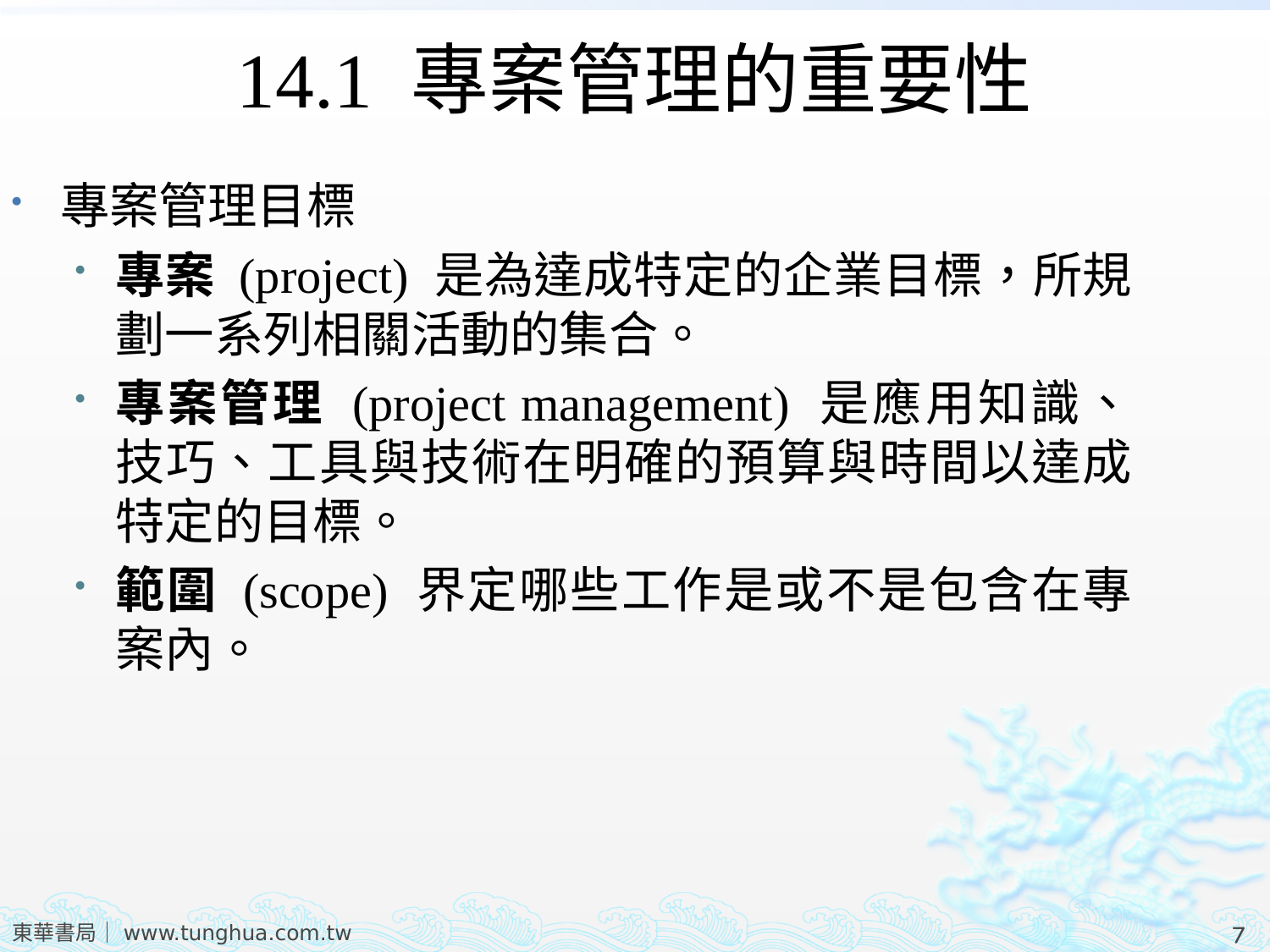

14.1 專案管理的重要性
專案管理目標
專案 (project) 是為達成特定的企業目標，所規劃一系列相關活動的集合。
專案管理 (project management) 是應用知識、技巧、工具與技術在明確的預算與時間以達成特定的目標。
範圍 (scope) 界定哪些工作是或不是包含在專案內。